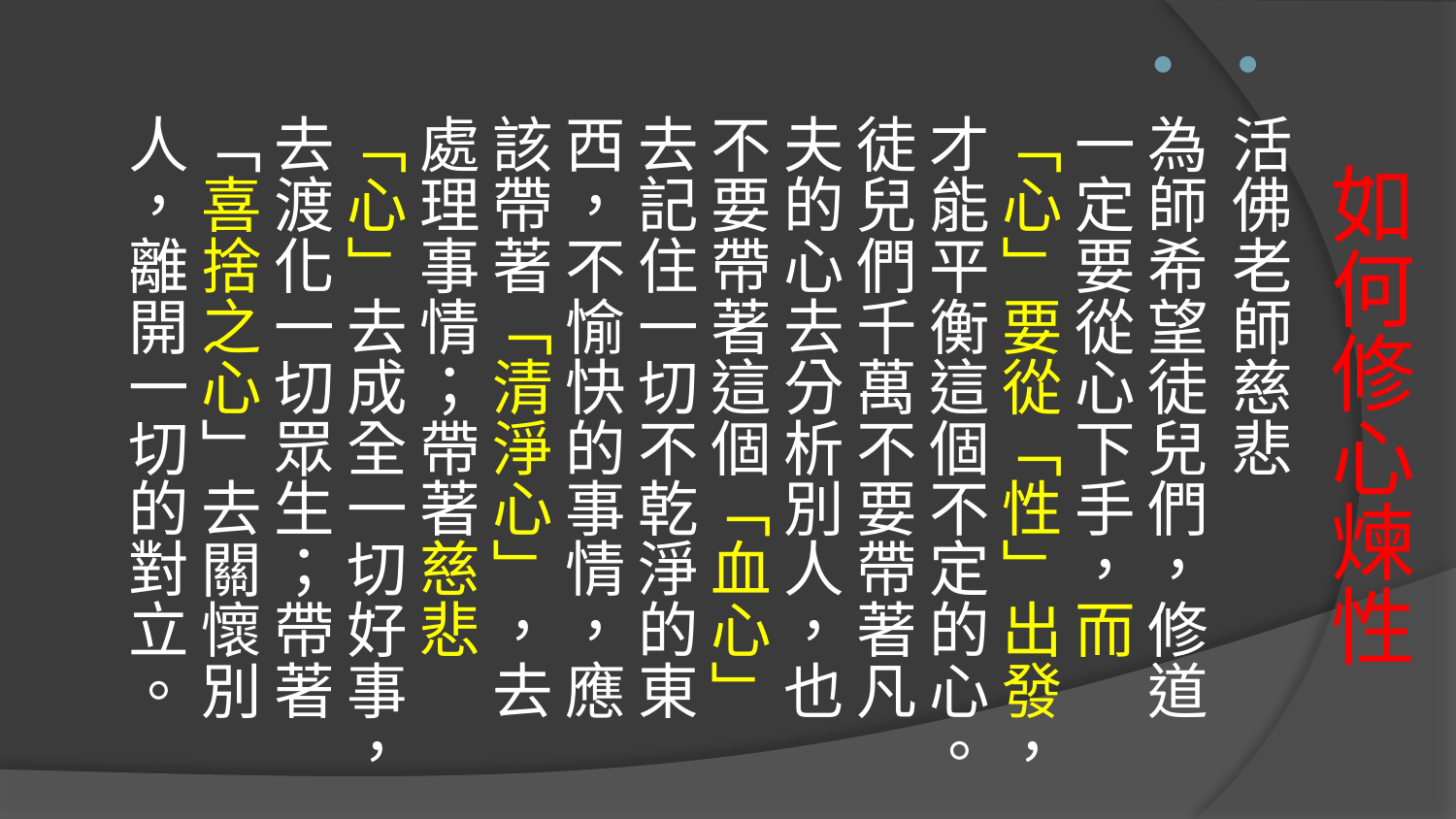

活佛老師慈悲
為師希望徒兒們，修道一定要從心下手，而「心」要從「性」出發，才能平衡這個不定的心。徒兒們千萬不要帶著凡夫的心去分析別人，也不要帶著這個「血心」去記住一切不乾淨的東西，不愉快的事情，應該帶著「清淨心」，去處理事情；帶著慈悲「心」去成全一切好事，去渡化一切眾生；帶著「喜捨之心」去關懷別人，離開一切的對立。

# 如何修心煉性